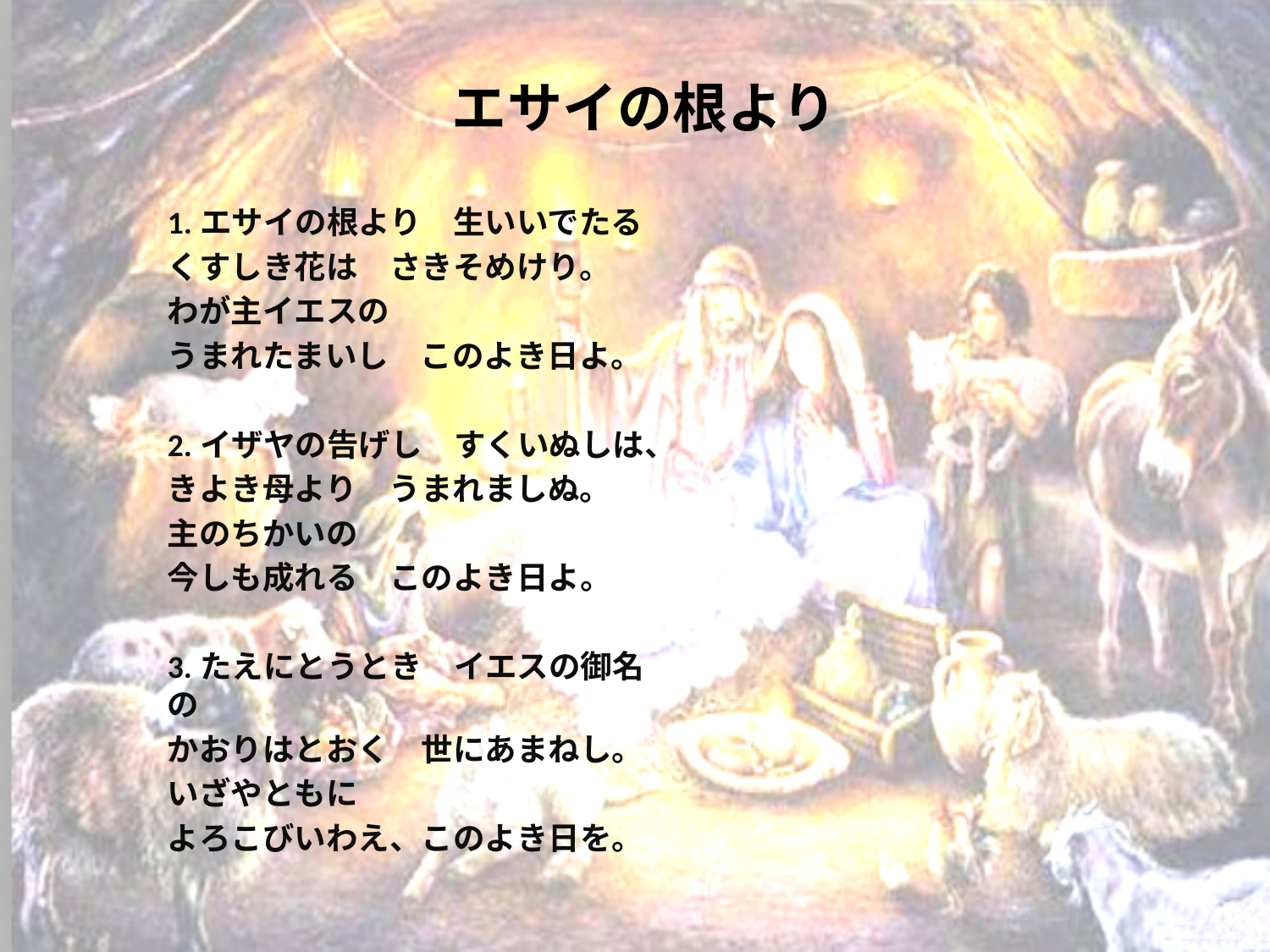

# エサイの根より
1.エサイの根より　生いいでたる
くすしき花は　さきそめけり。
わが主イエスの
うまれたまいし　このよき日よ。

2.イザヤの告げし　すくいぬしは、
きよき母より　うまれましぬ。
主のちかいの
今しも成れる　このよき日よ。

3.たえにとうとき　イエスの御名の
かおりはとおく　世にあまねし。
いざやともに
よろこびいわえ、このよき日を。